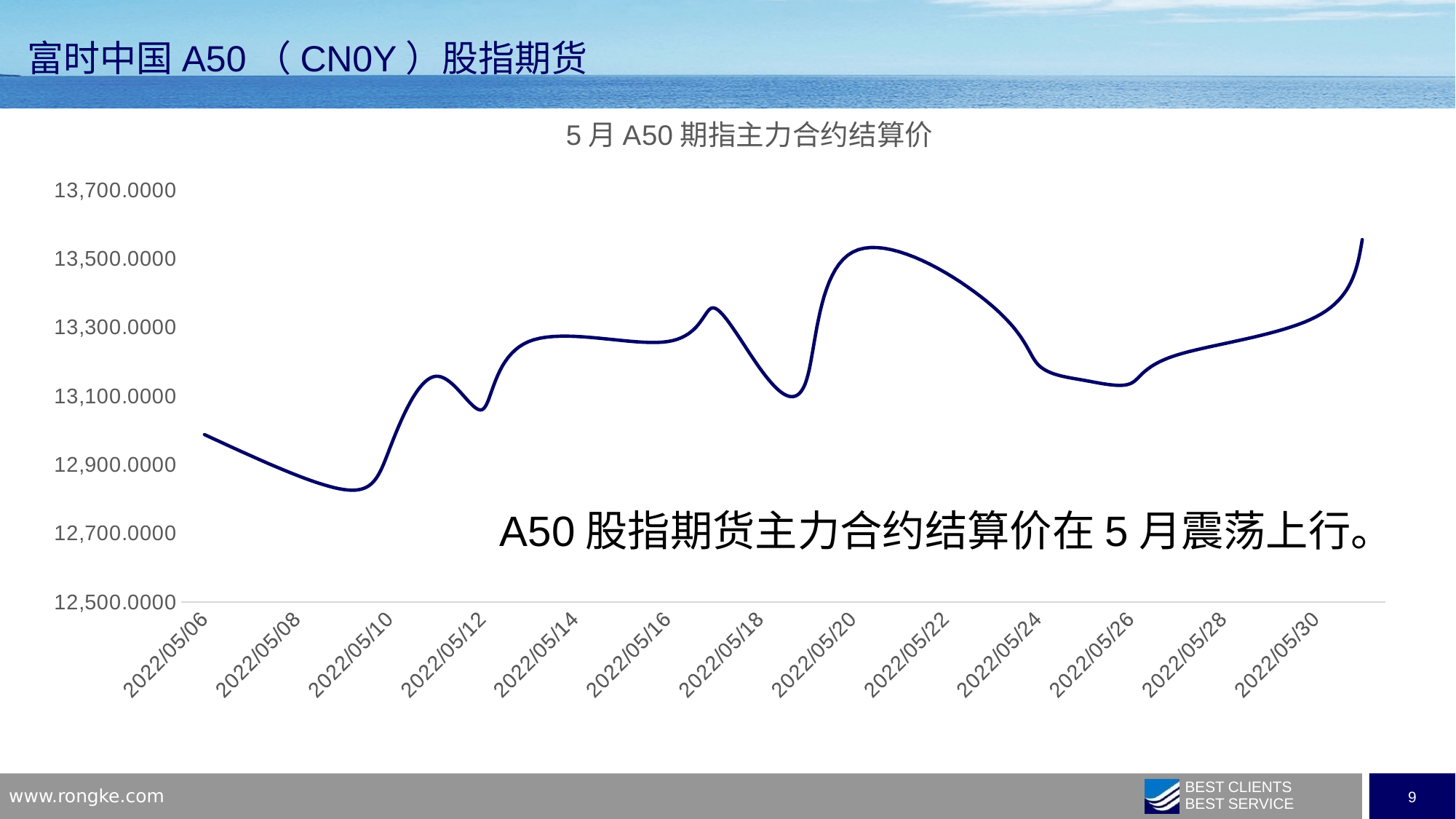

# 富时中国A50（CN0Y）股指期货

### Chart: 5月A50期指主力合约结算价

| Category | 4月富时中国A50（CN0Y）期指主力 |
|---|---|
| 44687 | 12988.0 |
| 44690 | 12828.0 |
| 44691 | 12947.0 |
| 44692 | 13158.0 |
| 44693 | 13061.0 |
| 44694 | 13259.0 |
| 44697 | 13259.0 |
| 44698 | 13357.0 |
| 44699 | 13180.0 |
| 44700 | 13147.0 |
| 44701 | 13520.0 |
| 44704 | 13364.0 |
| 44705 | 13192.0 |
| 44706 | 13146.0 |
| 44707 | 13137.0 |
| 44708 | 13220.0 |
| 44711 | 13331.0 |
| 44712 | 13556.0 |
|  | None |
A50股指期货主力合约结算价在5月震荡上行。